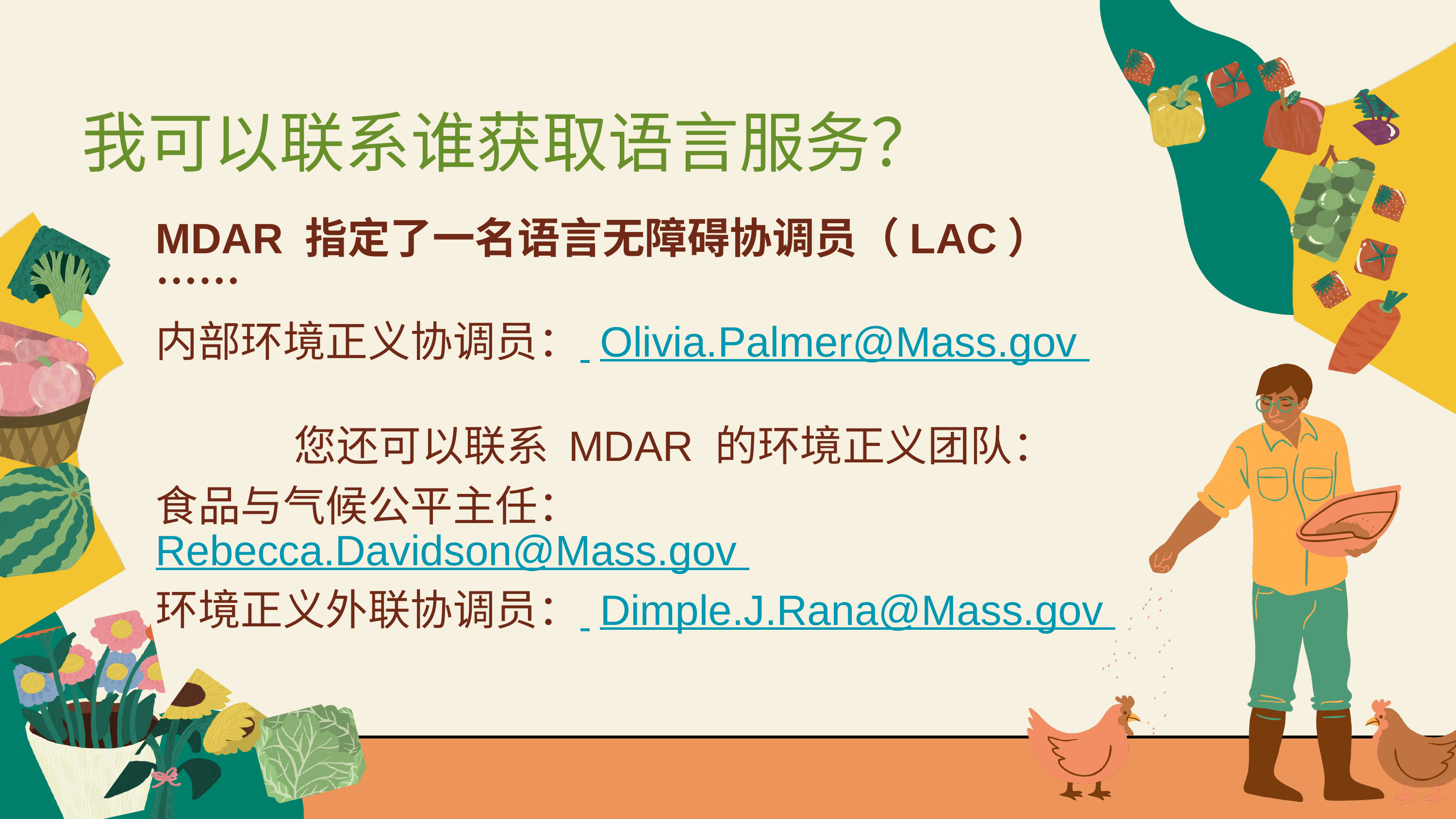

我可以联系谁获取语言服务？

MDAR 指定了一名语言无障碍协调员（LAC）……
内部环境正义协调员： Olivia.Palmer@Mass.gov

您还可以联系 MDAR 的环境正义团队：

食品与气候公平主任： Rebecca.Davidson@Mass.gov
环境正义外联协调员： Dimple.J.Rana@Mass.gov